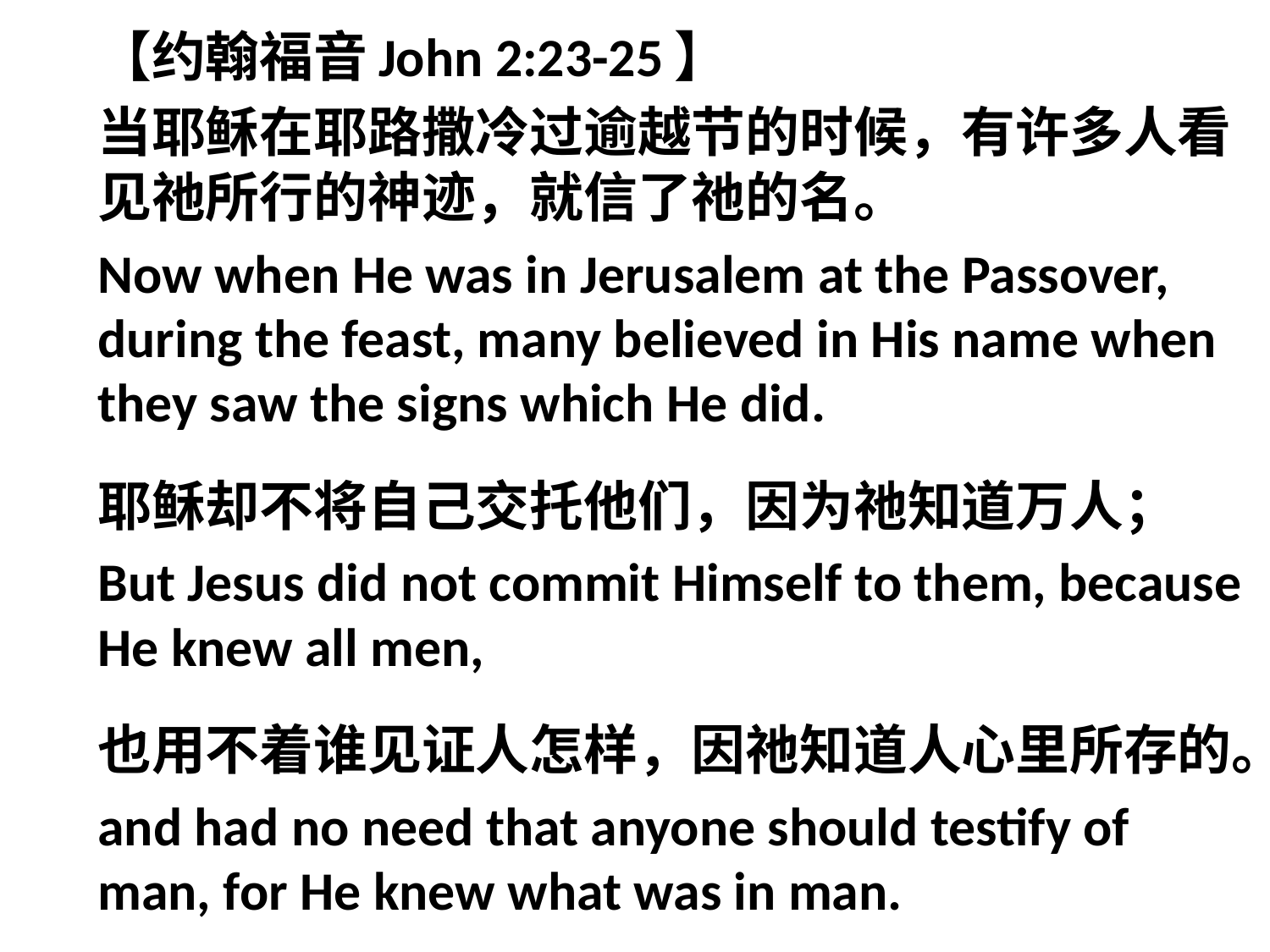

【约翰福音John 2:23-25】
当耶稣在耶路撒冷过逾越节的时候，有许多人看见祂所行的神迹，就信了祂的名。
Now when He was in Jerusalem at the Passover, during the feast, many believed in His name when they saw the signs which He did.

耶稣却不将自己交托他们，因为祂知道万人；
But Jesus did not commit Himself to them, because He knew all men,

也用不着谁见证人怎样，因祂知道人心里所存的。
and had no need that anyone should testify of man, for He knew what was in man.